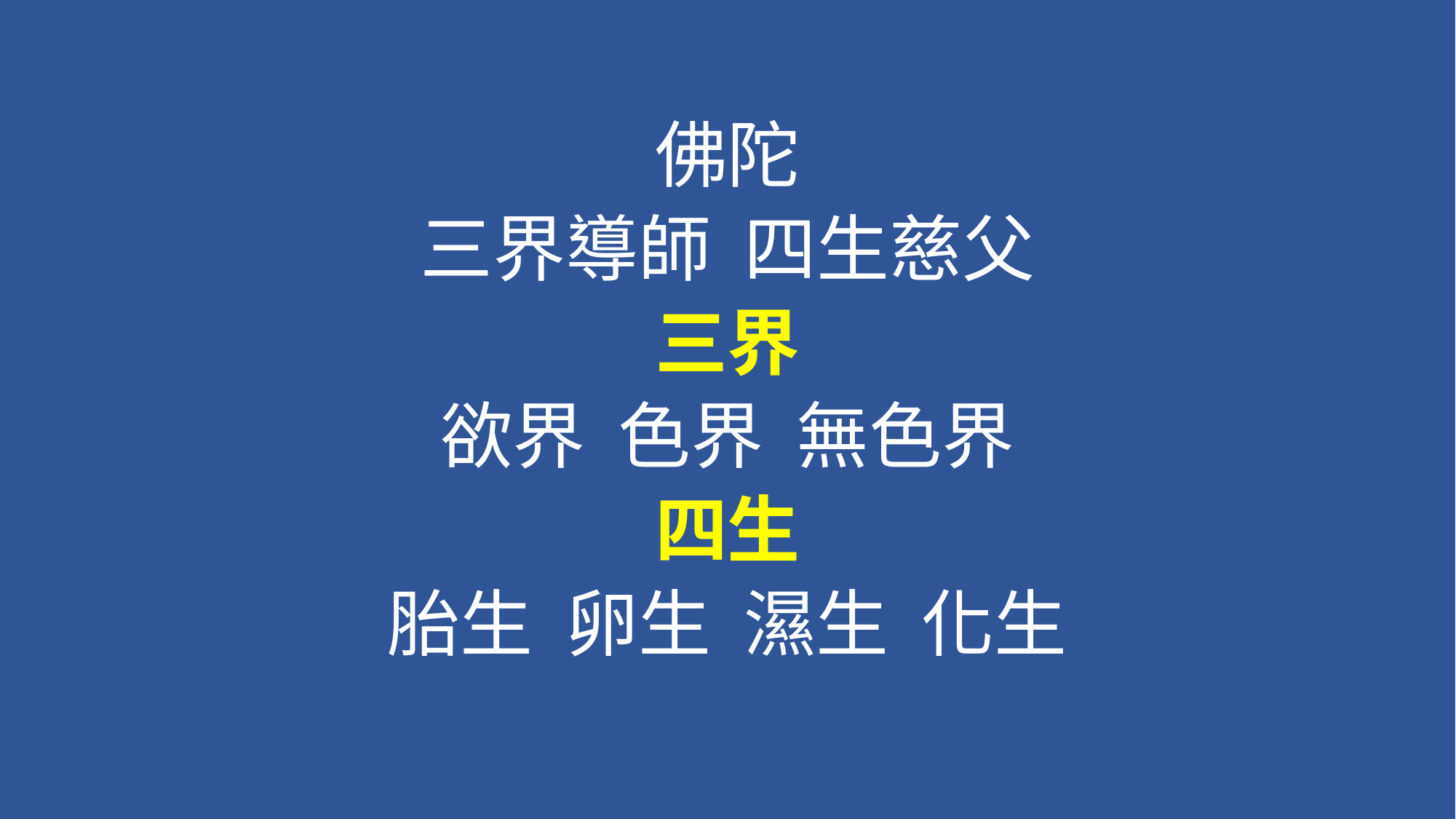

#
佛陀
三界導師  四生慈父
三界
欲界  色界  無色界
四生
胎生  卵生  濕生  化生